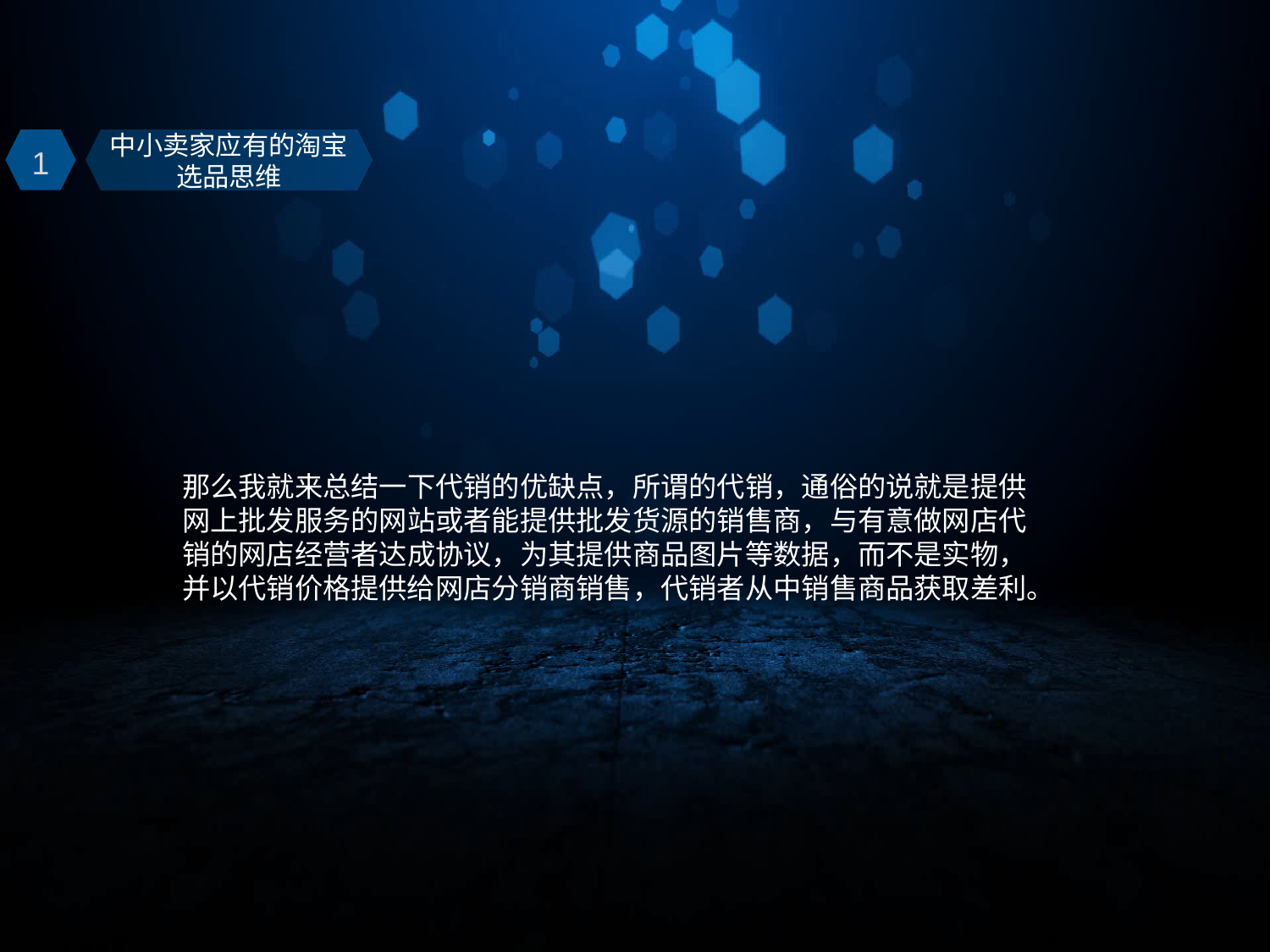

中小卖家应有的淘宝选品思维

1

那么我就来总结一下代销的优缺点，所谓的代销，通俗的说就是提供网上批发服务的网站或者能提供批发货源的销售商，与有意做网店代销的网店经营者达成协议，为其提供商品图片等数据，而不是实物，并以代销价格提供给网店分销商销售，代销者从中销售商品获取差利。